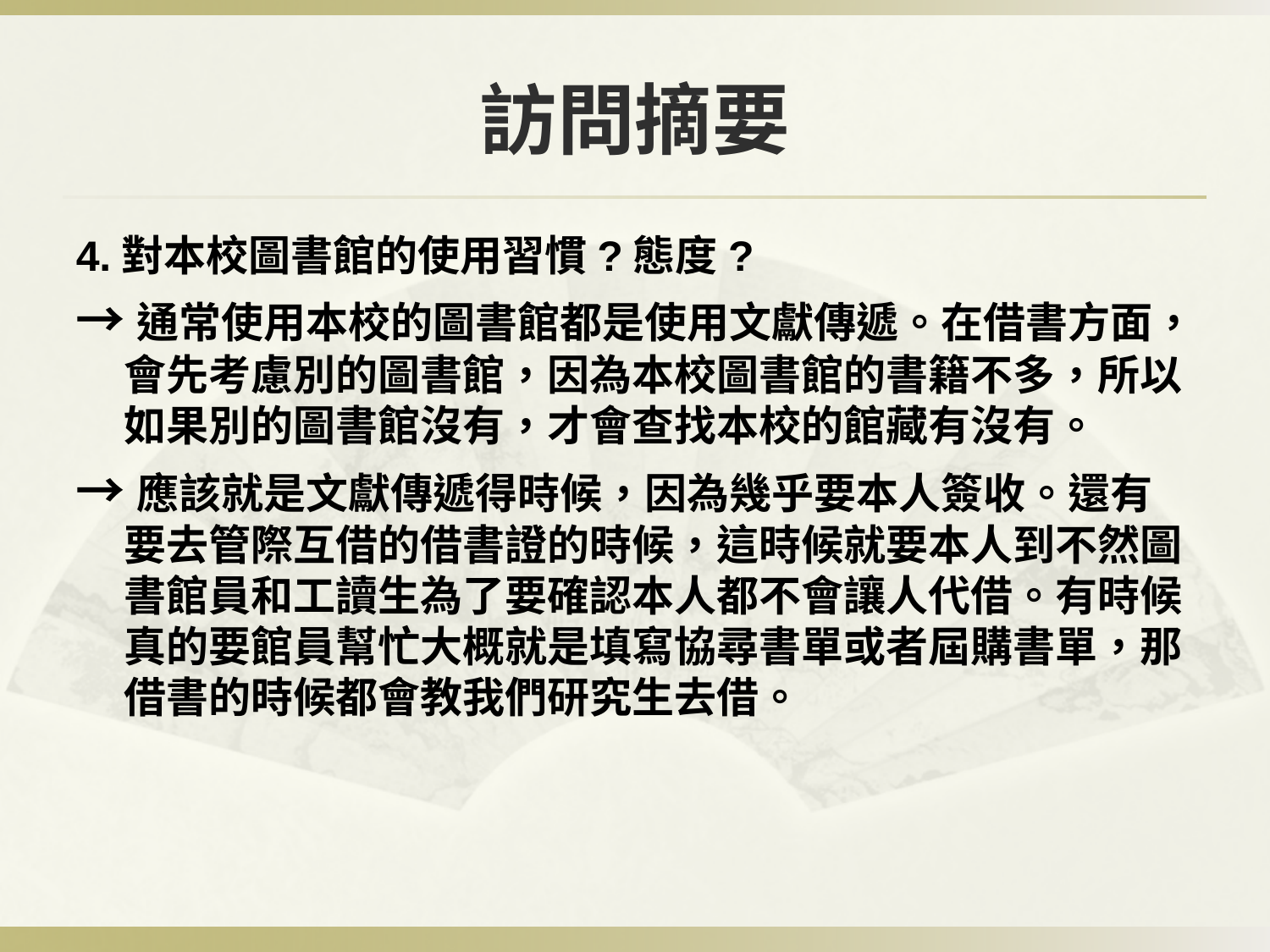

# 訪問摘要
4.對本校圖書館的使用習慣?態度?
→通常使用本校的圖書館都是使用文獻傳遞。在借書方面，會先考慮別的圖書館，因為本校圖書館的書籍不多，所以如果別的圖書館沒有，才會查找本校的館藏有沒有。
→應該就是文獻傳遞得時候，因為幾乎要本人簽收。還有要去管際互借的借書證的時候，這時候就要本人到不然圖書館員和工讀生為了要確認本人都不會讓人代借。有時候真的要館員幫忙大概就是填寫協尋書單或者屆購書單，那借書的時候都會教我們研究生去借。